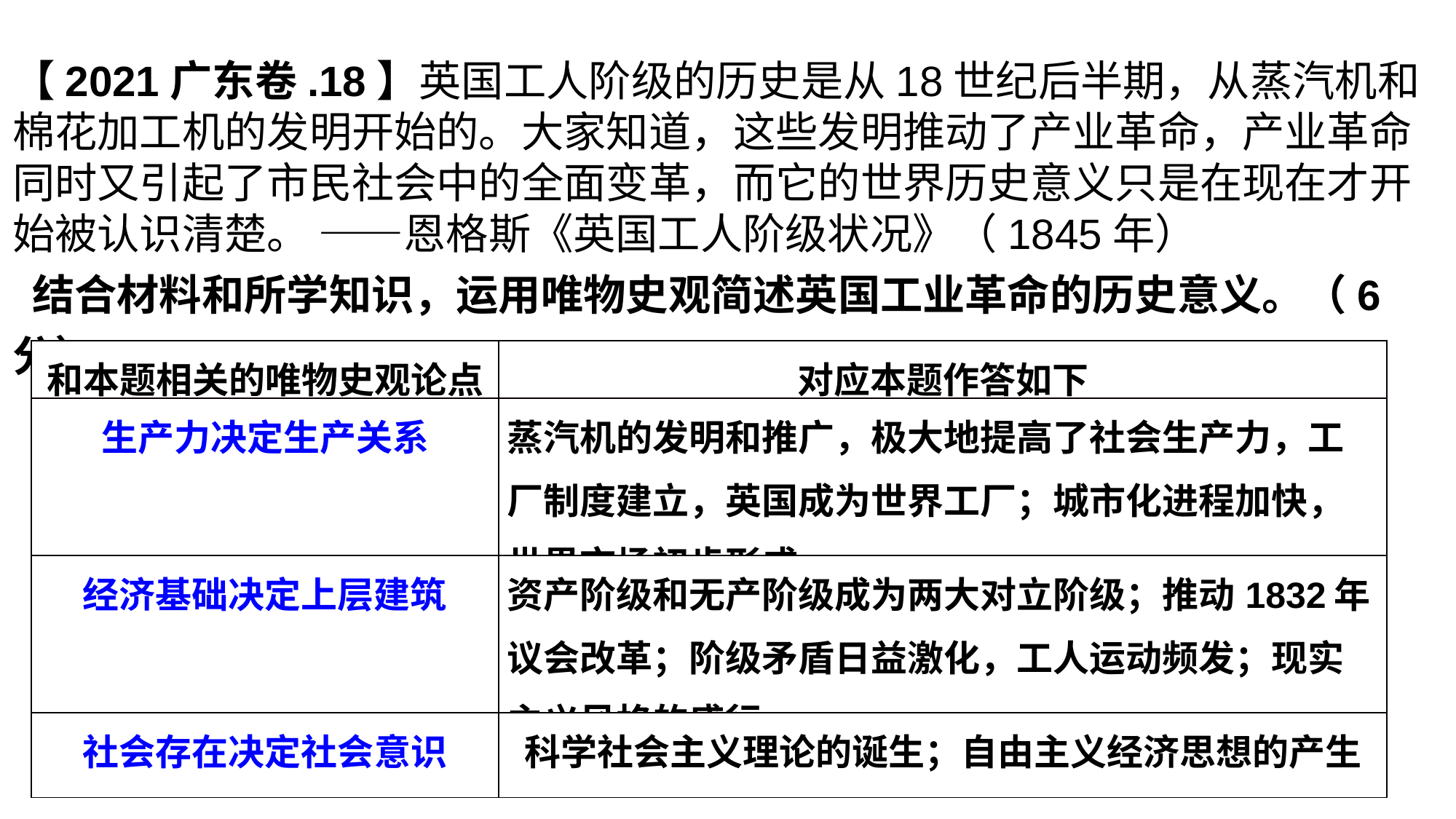

【2021广东卷.18】英国工人阶级的历史是从18世纪后半期，从蒸汽机和棉花加工机的发明开始的。大家知道，这些发明推动了产业革命，产业革命同时又引起了市民社会中的全面变革，而它的世界历史意义只是在现在才开始被认识清楚。 ——恩格斯《英国工人阶级状况》（1845年）
 结合材料和所学知识，运用唯物史观简述英国工业革命的历史意义。（6分）
| 和本题相关的唯物史观论点 | 对应本题作答如下 |
| --- | --- |
| 生产力决定生产关系 | 蒸汽机的发明和推广，极大地提高了社会生产力，工厂制度建立，英国成为世界工厂；城市化进程加快，世界市场初步形成。 |
| 经济基础决定上层建筑 | 资产阶级和无产阶级成为两大对立阶级；推动1832年议会改革；阶级矛盾日益激化，工人运动频发；现实主义风格的盛行。 |
| 社会存在决定社会意识 | 科学社会主义理论的诞生；自由主义经济思想的产生 |